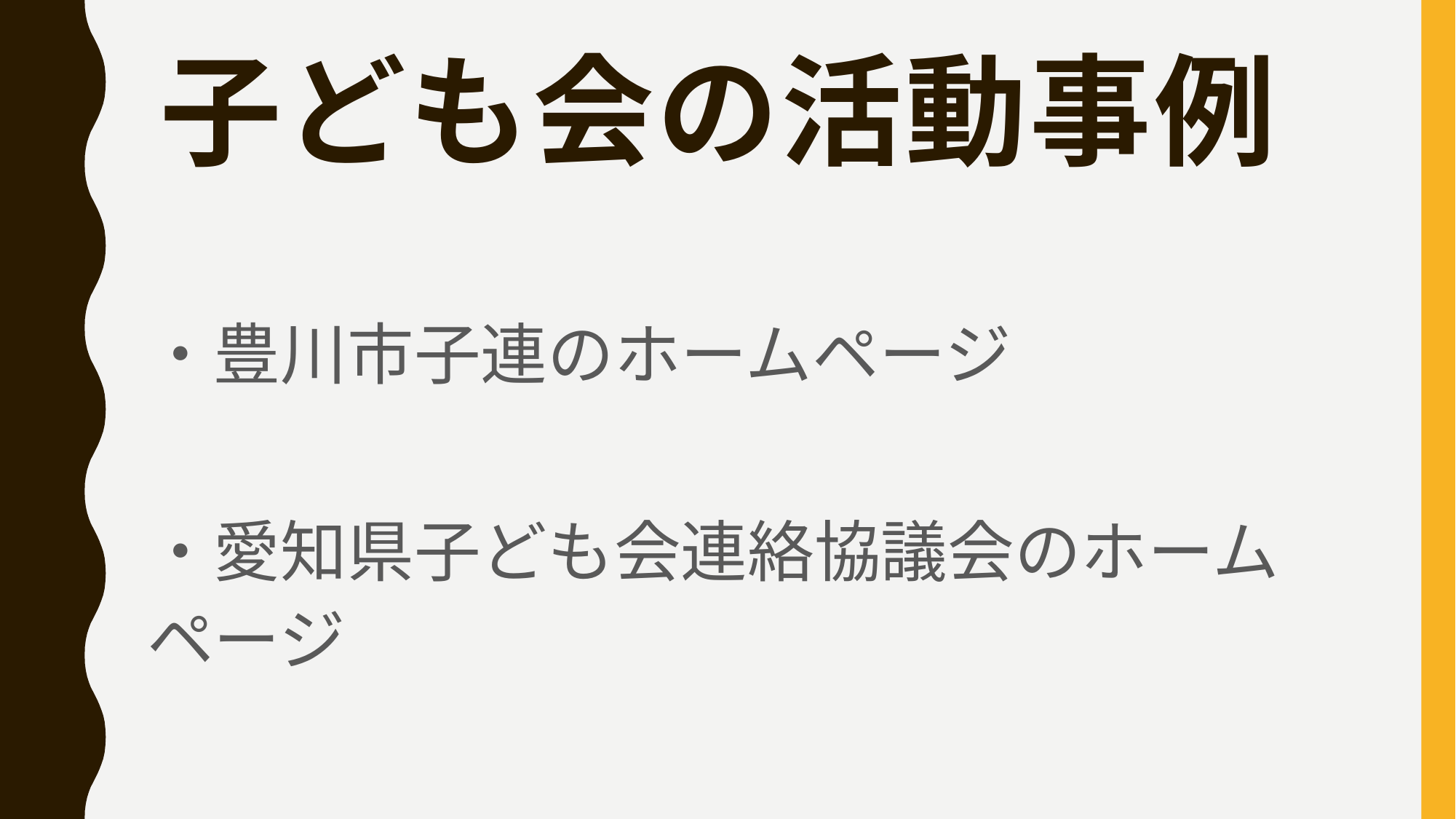

# 子ども会の活動事例
・豊川市子連のホームページ

・愛知県子ども会連絡協議会のホームページ